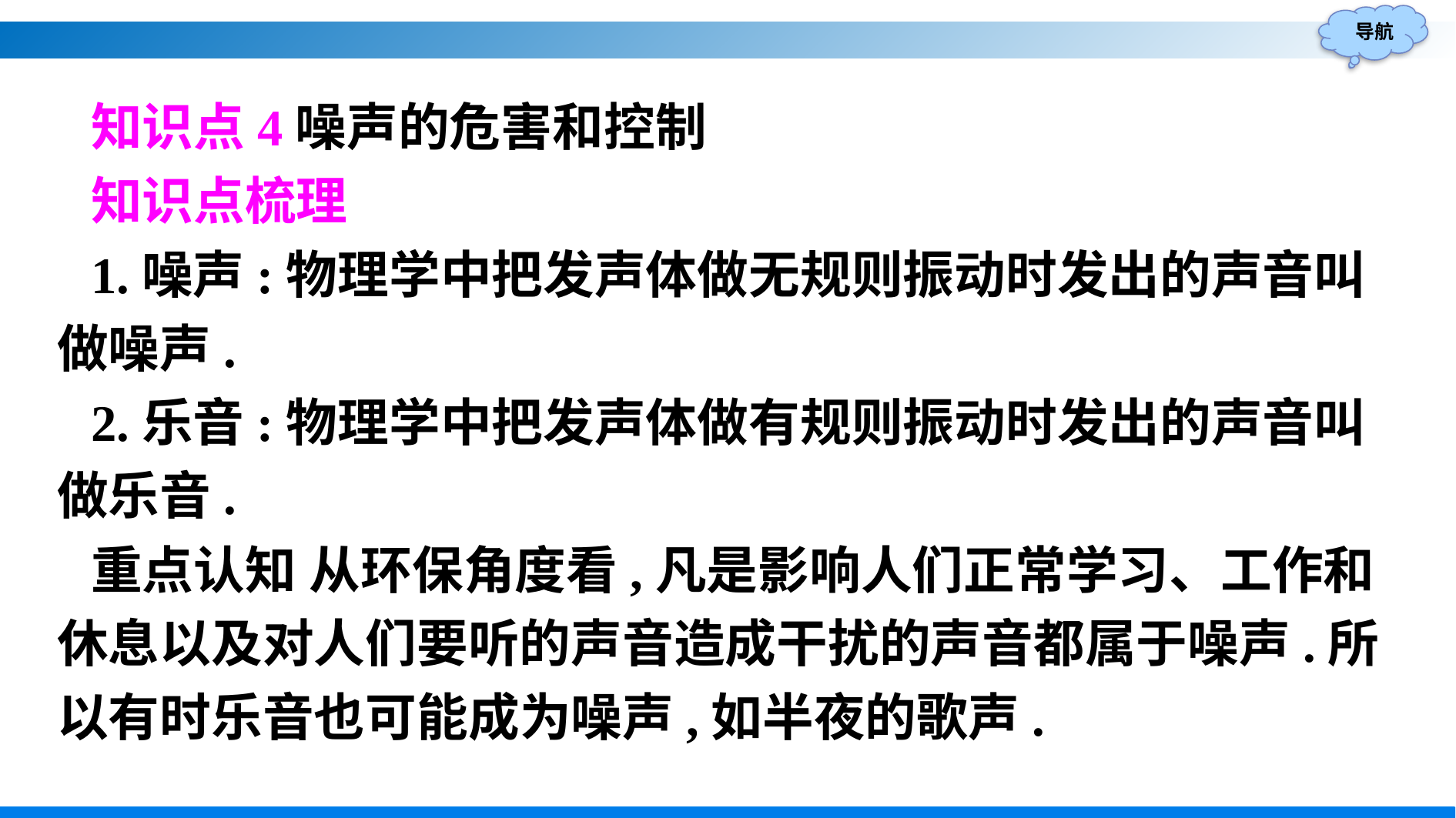

知识点4噪声的危害和控制
知识点梳理
1.噪声:物理学中把发声体做无规则振动时发出的声音叫做噪声.
2.乐音:物理学中把发声体做有规则振动时发出的声音叫做乐音.
重点认知 从环保角度看,凡是影响人们正常学习、工作和休息以及对人们要听的声音造成干扰的声音都属于噪声.所以有时乐音也可能成为噪声,如半夜的歌声.